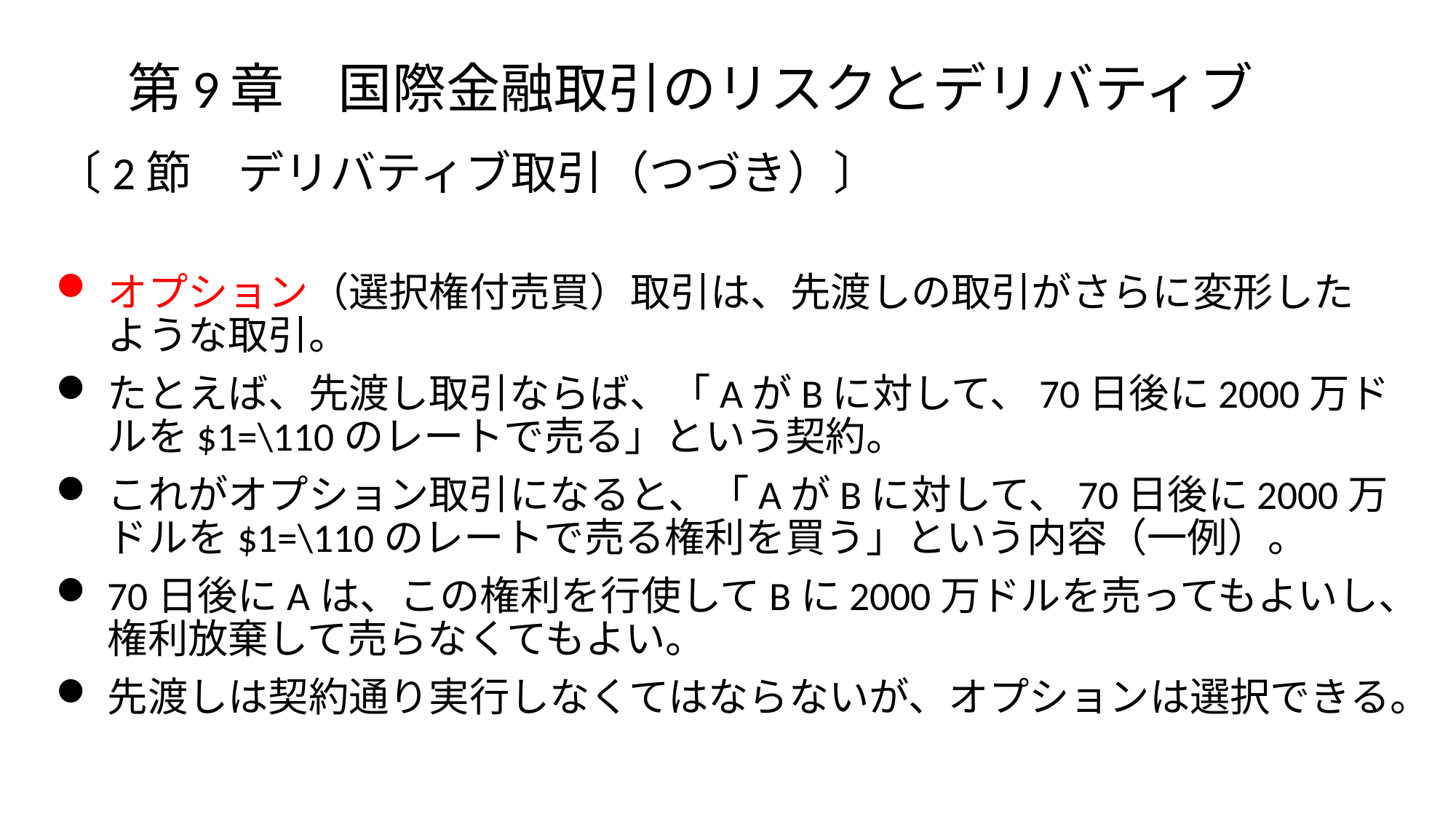

# 第9章　国際金融取引のリスクとデリバティブ
〔2節　デリバティブ取引（つづき）〕

オプション（選択権付売買）取引は、先渡しの取引がさらに変形したような取引。
たとえば、先渡し取引ならば、「AがBに対して、70日後に2000万ドルを$1=\110のレートで売る」という契約。
これがオプション取引になると、「AがBに対して、70日後に2000万ドルを$1=\110のレートで売る権利を買う」という内容（一例）。
70日後にAは、この権利を行使してBに2000万ドルを売ってもよいし、権利放棄して売らなくてもよい。
先渡しは契約通り実行しなくてはならないが、オプションは選択できる。